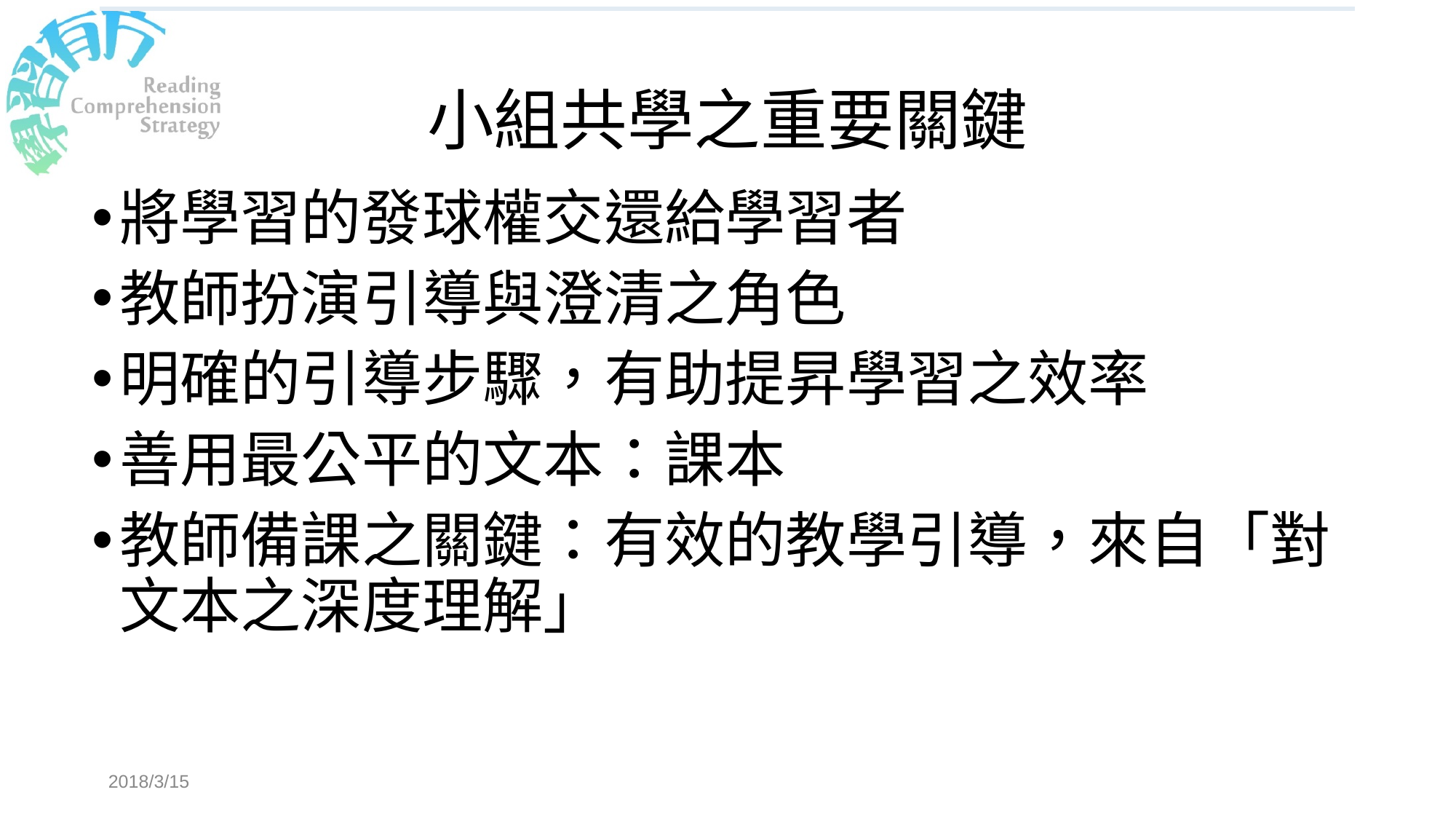

# 小組共學之重要關鍵
將學習的發球權交還給學習者
教師扮演引導與澄清之角色
明確的引導步驟，有助提昇學習之效率
善用最公平的文本：課本
教師備課之關鍵：有效的教學引導，來自「對文本之深度理解」

2018/3/15